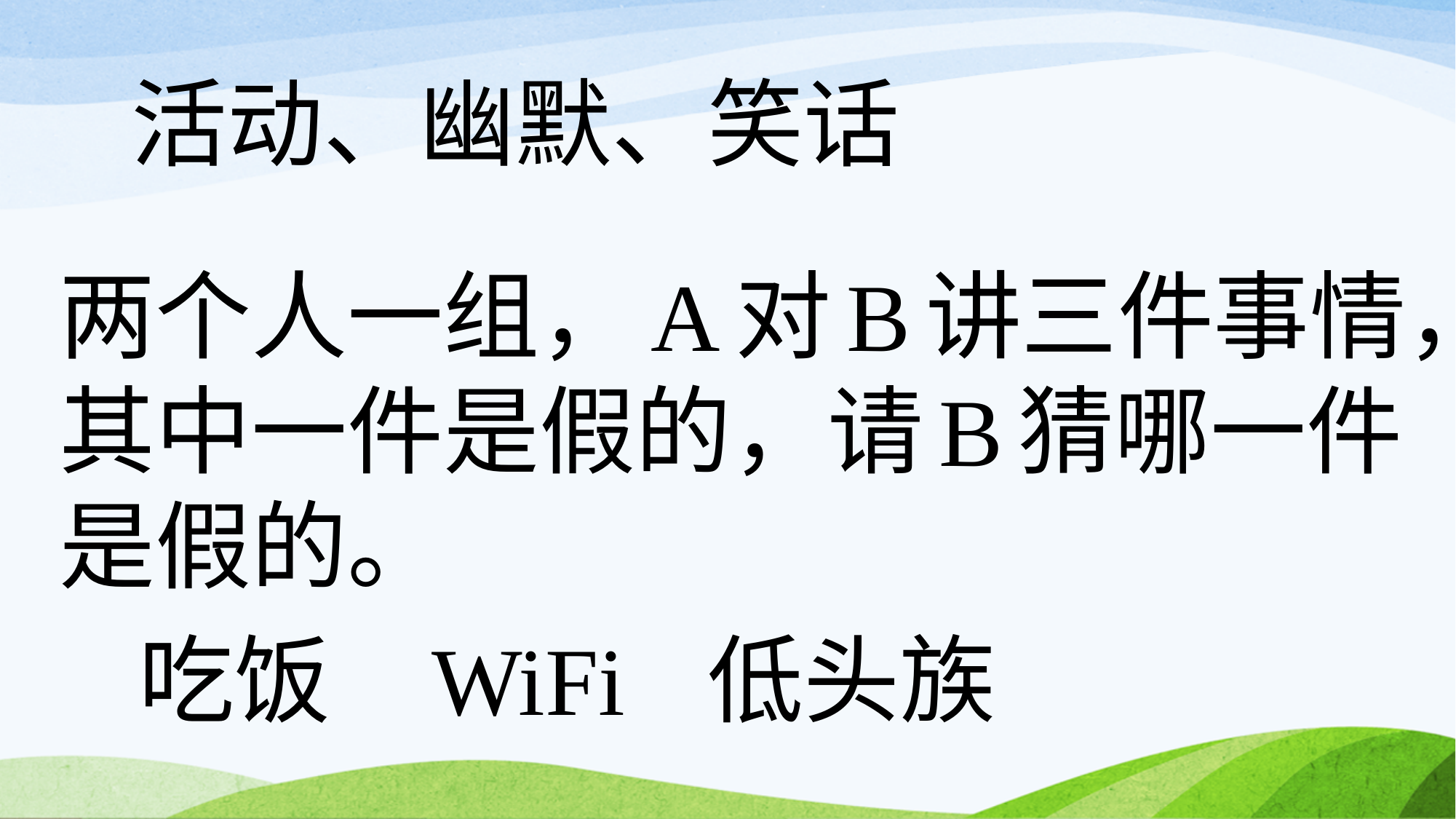

活动、幽默、笑话

两个人一组，A对B讲三件事情，其中一件是假的，请B猜哪一件是假的。
   吃饭    WiFi   	低头族